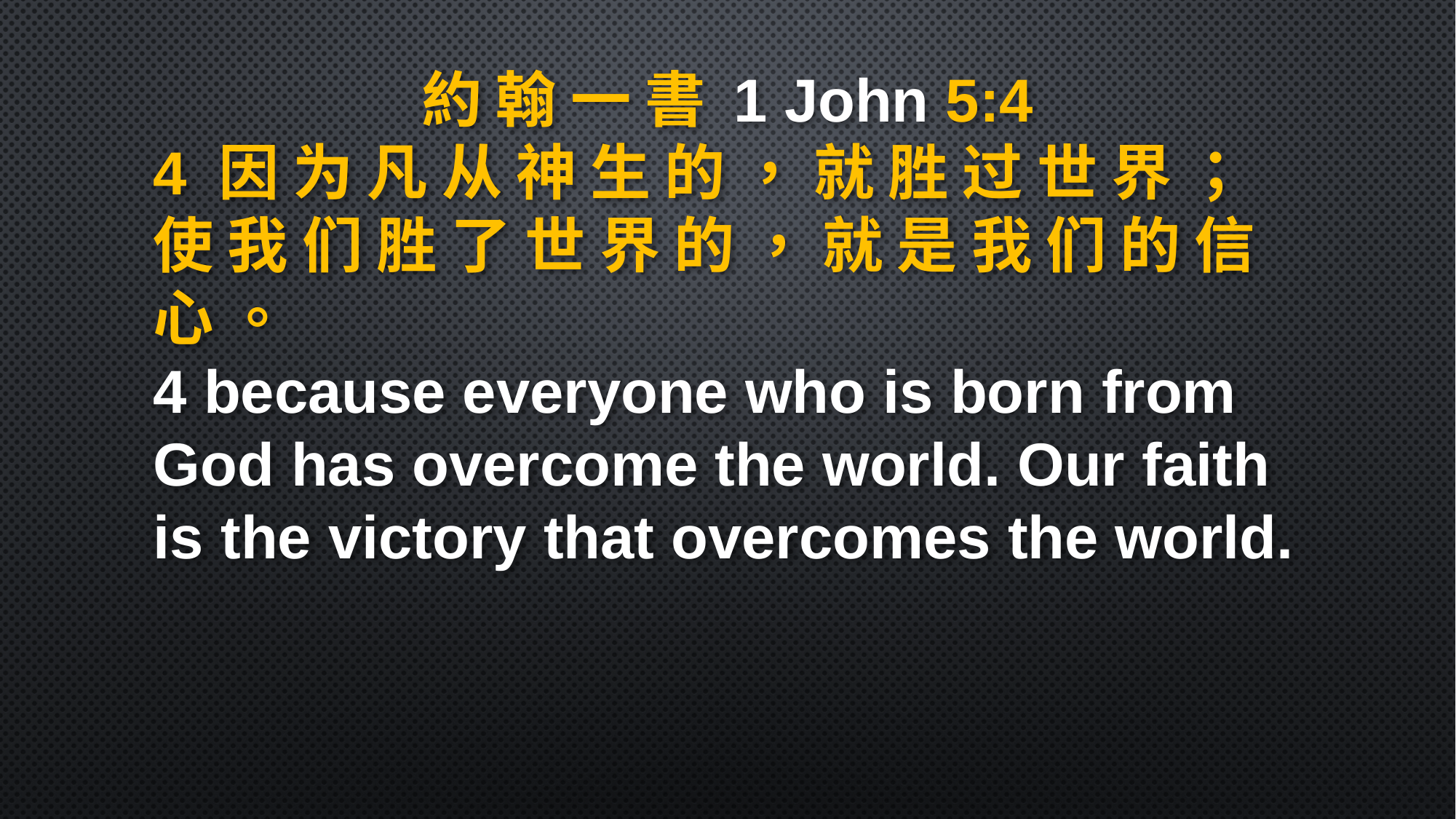

約 翰 一 書 1 John 5:4
4 因 为 凡 从 神 生 的 ， 就 胜 过 世 界 ； 使 我 们 胜 了 世 界 的 ， 就 是 我 们 的 信 心 。
4 because everyone who is born from God has overcome the world. Our faith is the victory that overcomes the world.